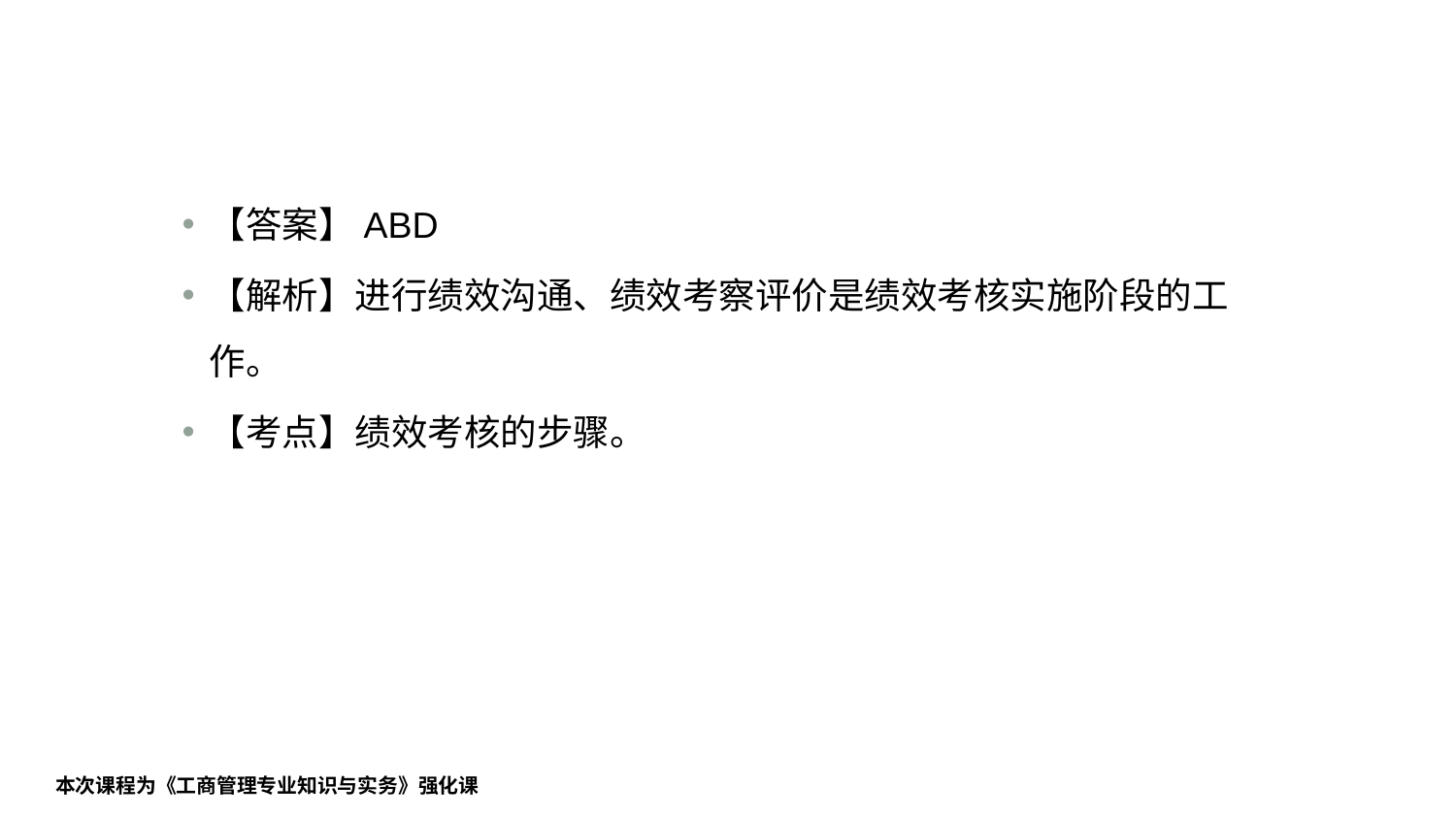

#
【答案】ABD
【解析】进行绩效沟通、绩效考察评价是绩效考核实施阶段的工作。
【考点】绩效考核的步骤。